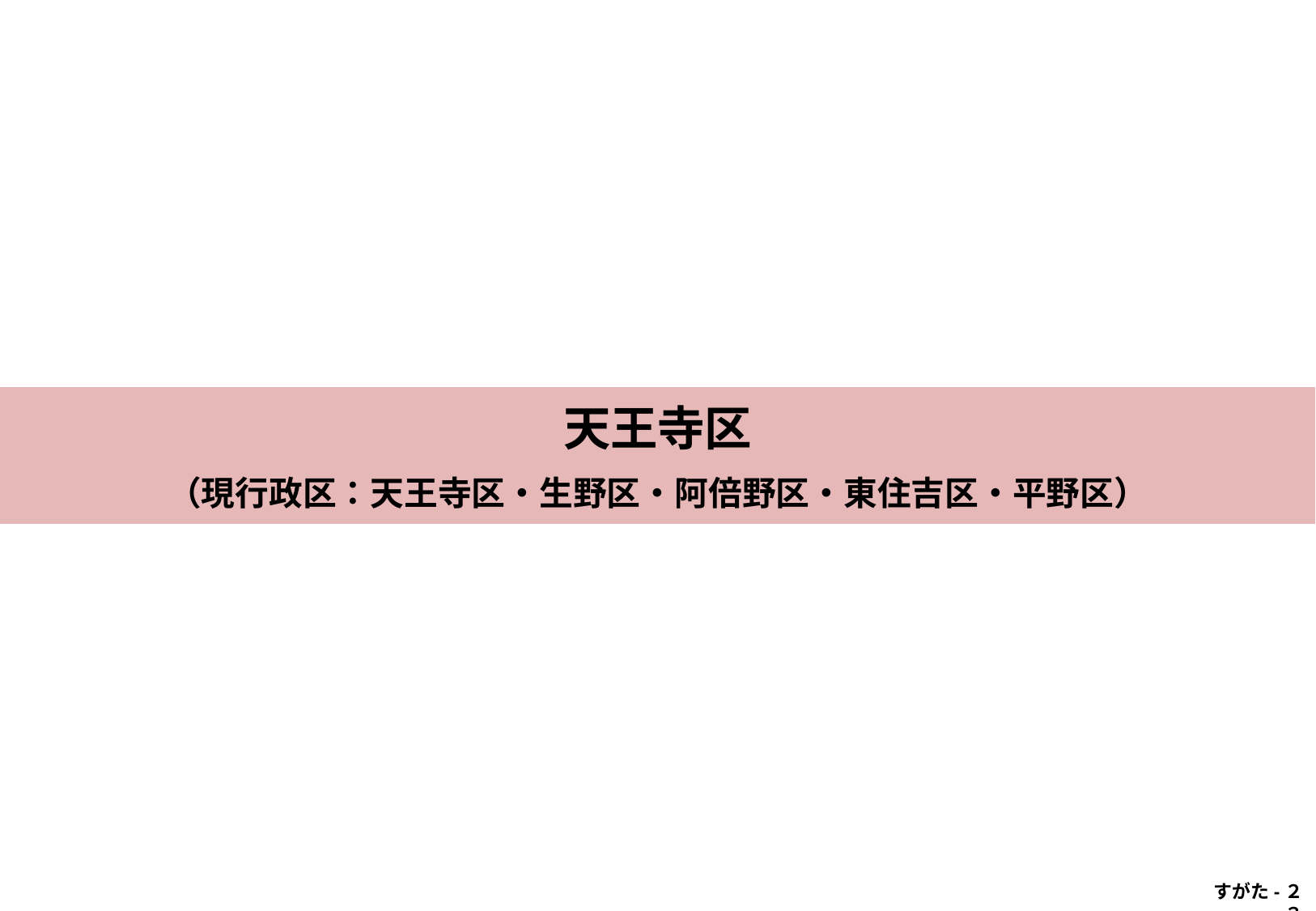

天王寺区
（現行政区：天王寺区・生野区・阿倍野区・東住吉区・平野区）
 すがた-２３